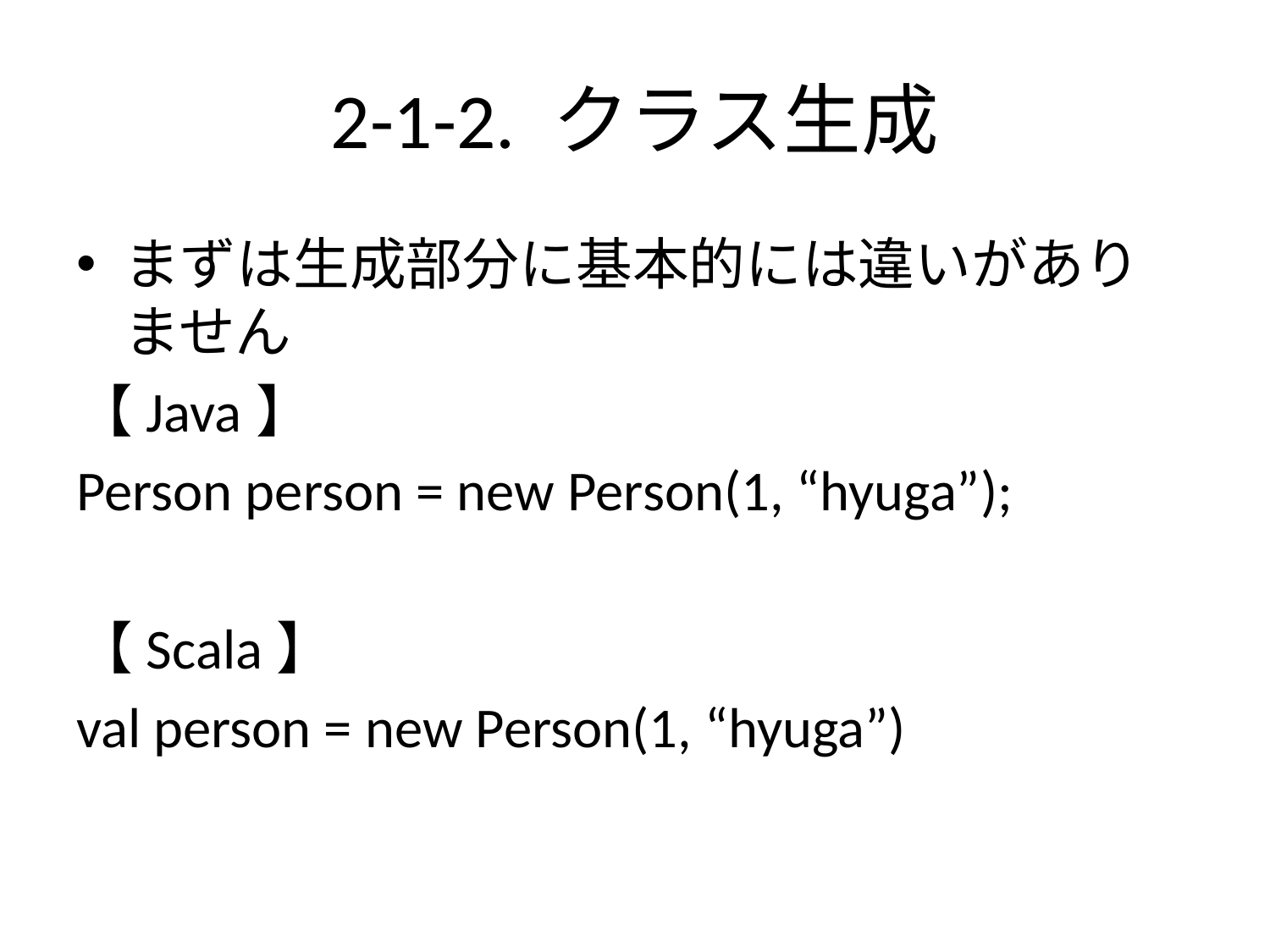

# 2-1-2. クラス生成
まずは生成部分に基本的には違いがありません
【Java】
Person person = new Person(1, “hyuga”);

【Scala】
val person = new Person(1, “hyuga”)